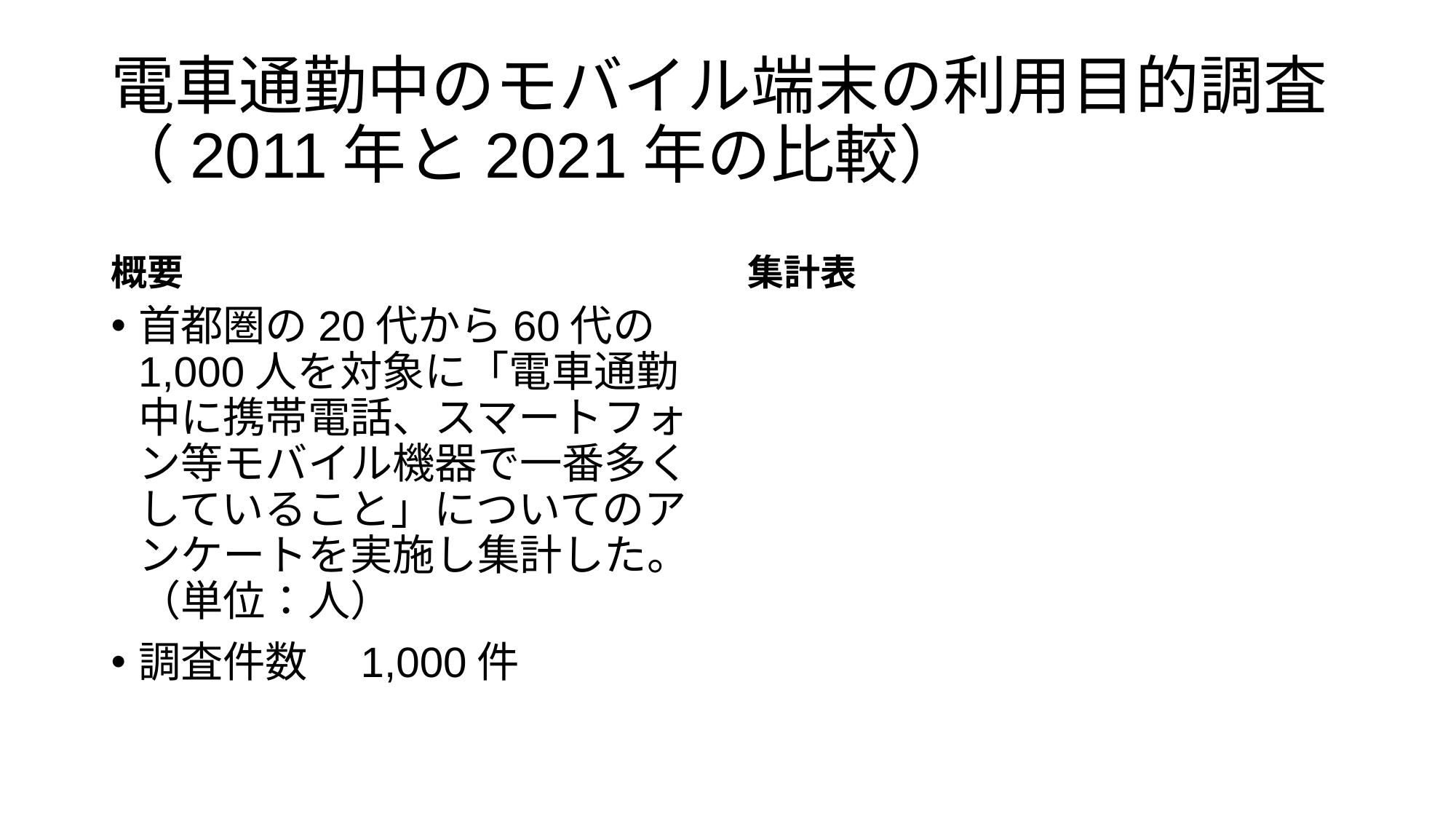

# 電車通勤中のモバイル端末の利用目的調査 （2011年と2021年の比較）
概要
集計表
首都圏の20代から60代の1,000人を対象に「電車通勤中に携帯電話、スマートフォン等モバイル機器で一番多くしていること」についてのアンケートを実施し集計した。（単位：人）
調査件数　1,000件